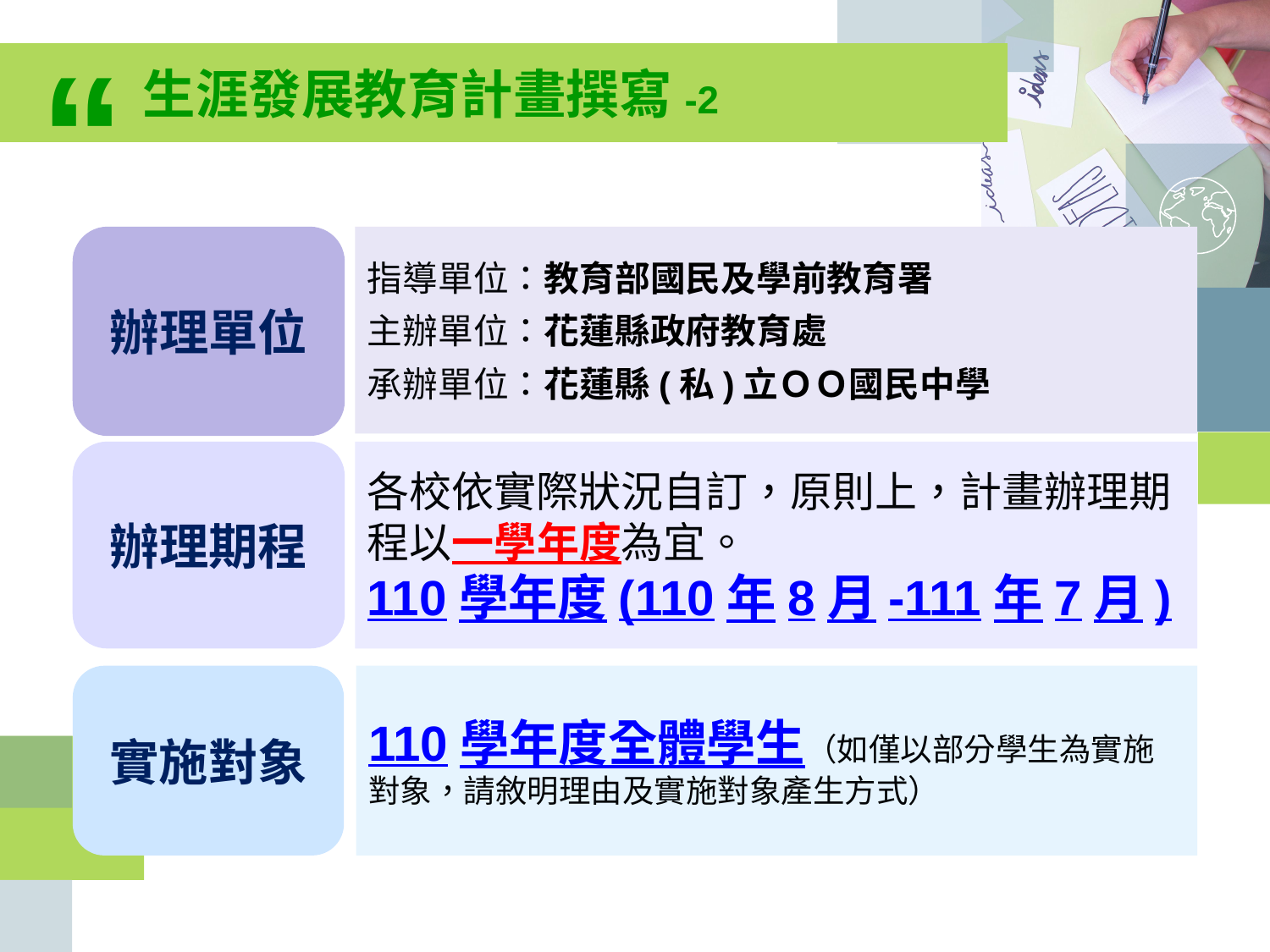

“
生涯發展教育計畫撰寫-2

辦理單位
指導單位：教育部國民及學前教育署
主辦單位：花蓮縣政府教育處
承辦單位：花蓮縣(私)立ＯＯ國民中學
辦理期程
各校依實際狀況自訂，原則上，計畫辦理期程以一學年度為宜。
110學年度(110年8月-111年7月)
實施對象
110學年度全體學生（如僅以部分學生為實施對象，請敘明理由及實施對象產生方式）